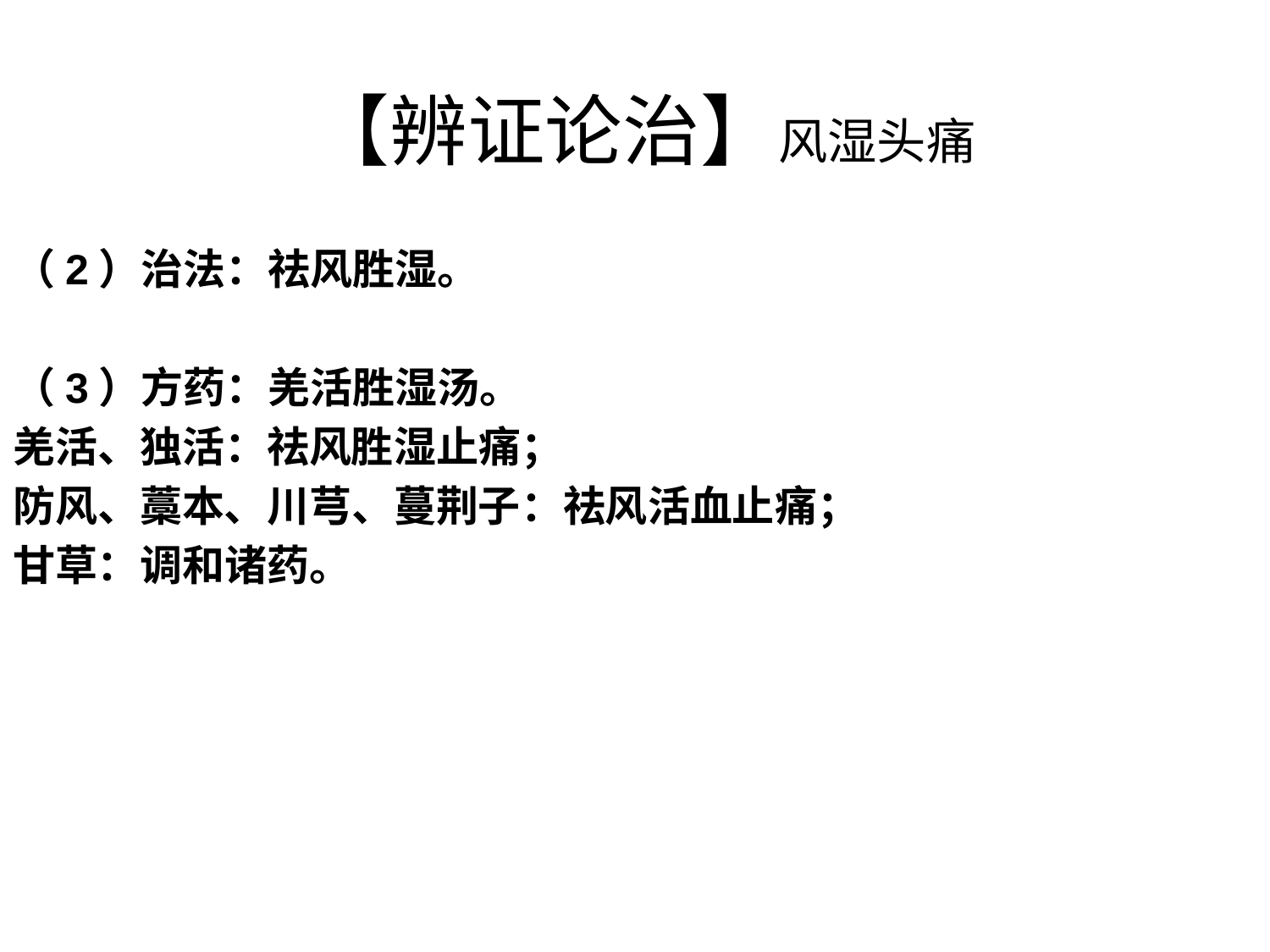

# 【辨证论治】风湿头痛
（2）治法：祛风胜湿。

（3）方药：羌活胜湿汤。
羌活、独活：祛风胜湿止痛；
防风、藁本、川芎、蔓荆子：祛风活血止痛；
甘草：调和诸药。